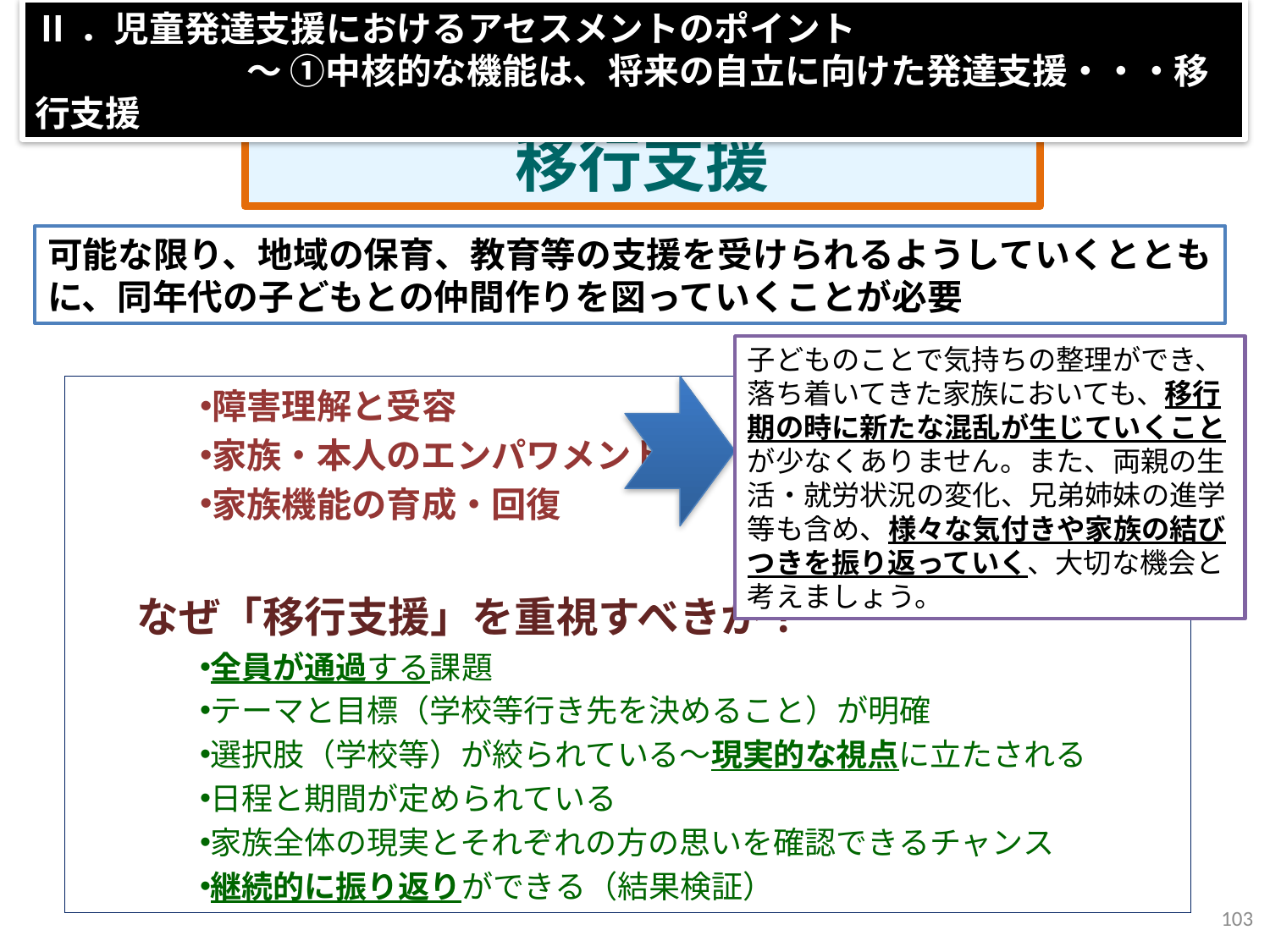

Ⅱ．児童発達支援におけるアセスメントのポイント
　　　　　　～ ①中核的な機能は、将来の自立に向けた発達支援・・・移行支援
# 移行支援
可能な限り、地域の保育、教育等の支援を受けられるようしていくとともに、同年代の子どもとの仲間作りを図っていくことが必要
子どものことで気持ちの整理ができ、落ち着いてきた家族においても、移行期の時に新たな混乱が生じていくことが少なくありません。また、両親の生活・就労状況の変化、兄弟姉妹の進学等も含め、様々な気付きや家族の結びつきを振り返っていく、大切な機会と考えましょう。

障害理解と受容
家族・本人のエンパワメント
家族機能の育成・回復

なぜ「移行支援」を重視すべきか？
全員が通過する課題
テーマと目標（学校等行き先を決めること）が明確
選択肢（学校等）が絞られている～現実的な視点に立たされる
日程と期間が定められている
家族全体の現実とそれぞれの方の思いを確認できるチャンス
継続的に振り返りができる（結果検証）
103